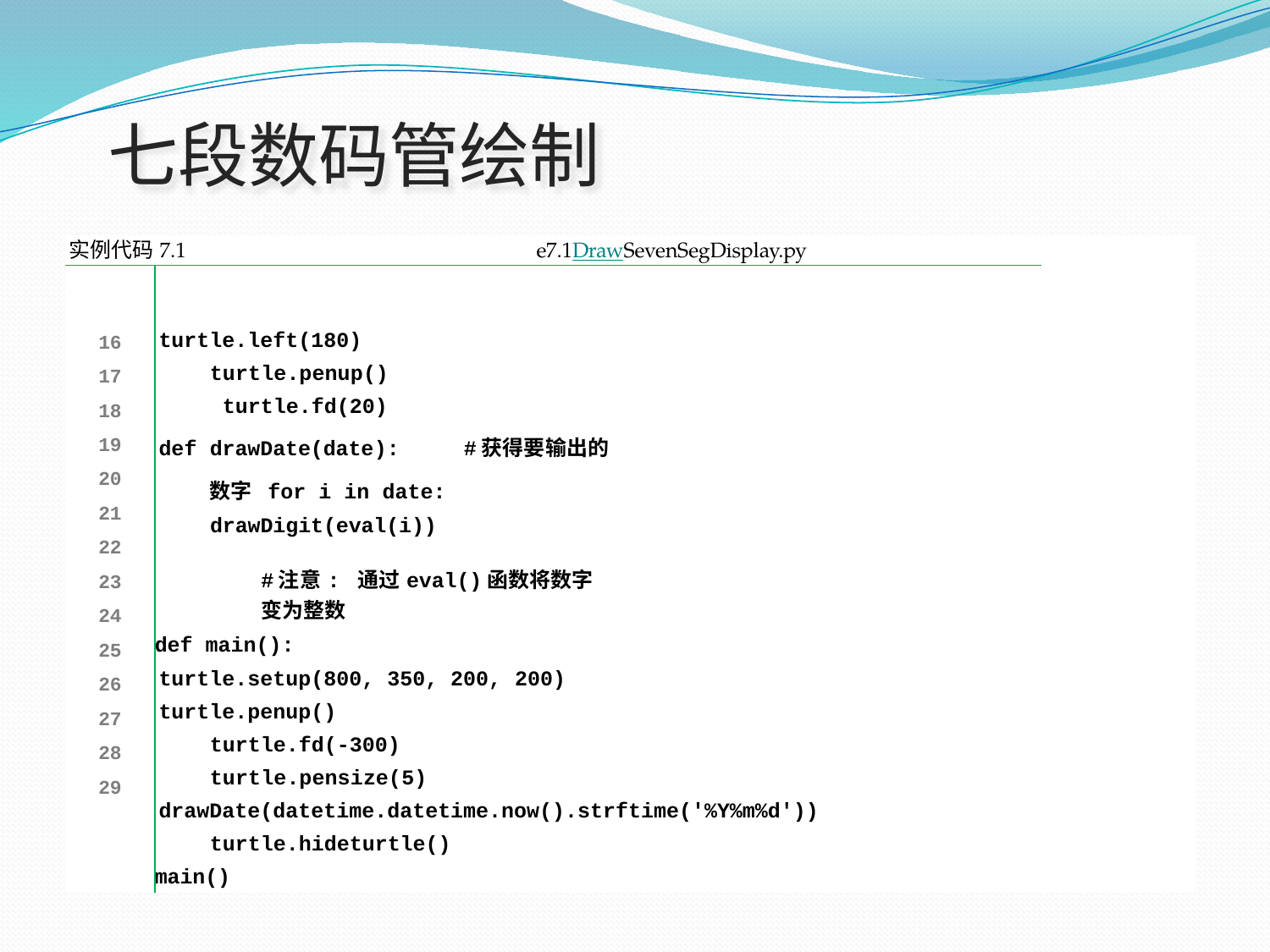

# 七段数码管绘制
| 实例代码7.1 |  | e7.1DrawSevenSegDisplay.py |  |
| --- | --- | --- | --- |
| 16 17 18 19 20 21 22 23 24 25 26 27 28 29 | turtle.left(180) turtle.penup() turtle.fd(20) def drawDate(date): #获得要输出的数字 for i in date: drawDigit(eval(i)) #注意: 通过eval()函数将数字变为整数 def main(): turtle.setup(800, 350, 200, 200) turtle.penup() turtle.fd(-300) turtle.pensize(5) drawDate(datetime.datetime.now().strftime('%Y%m%d')) turtle.hideturtle() main() |  |  |